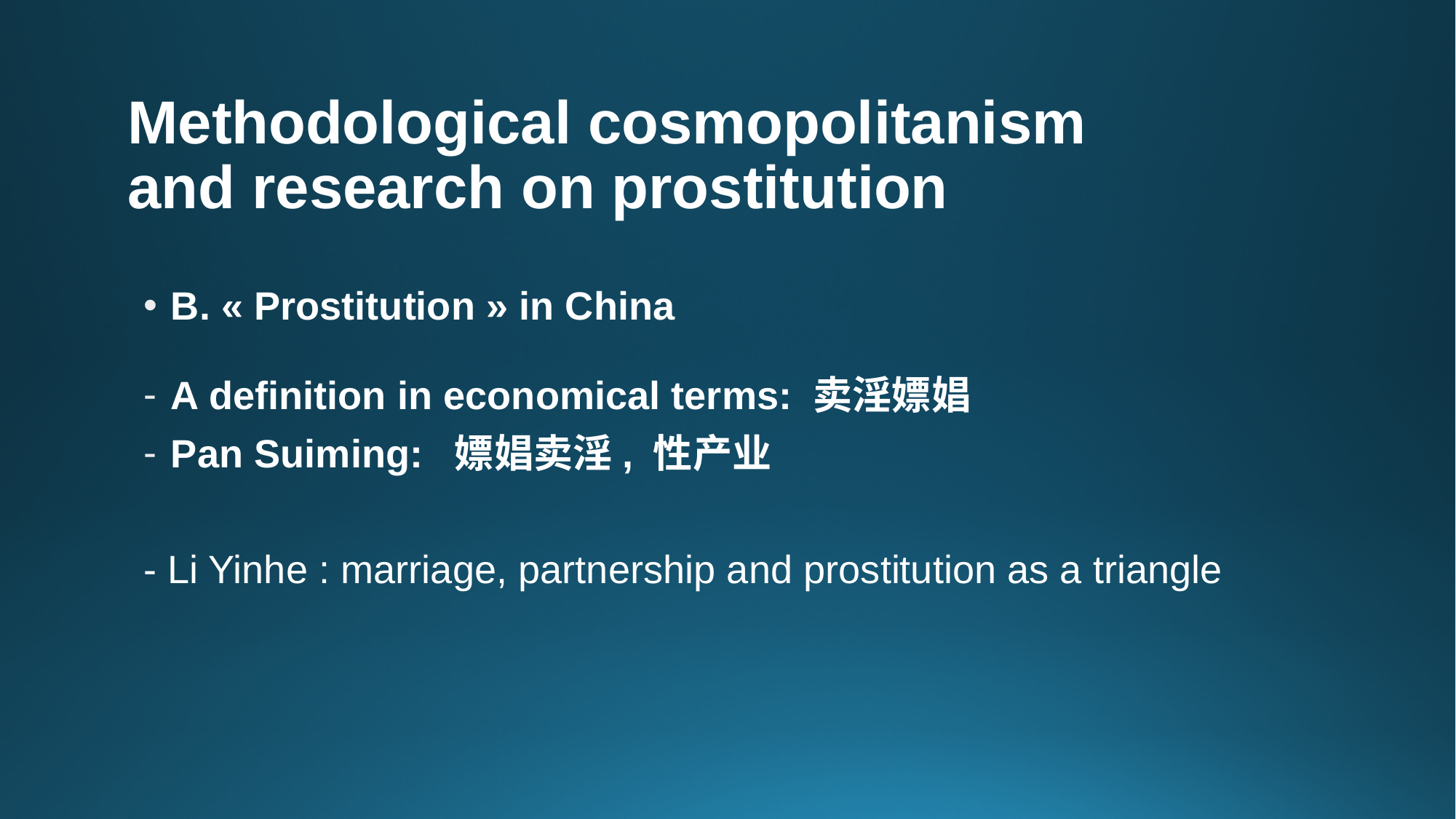

# Methodological cosmopolitanism and research on prostitution
B. « Prostitution » in China

A definition in economical terms: 卖淫嫖娼
Pan Suiming:  嫖娼卖淫, 性产业

- Li Yinhe : marriage, partnership and prostitution as a triangle